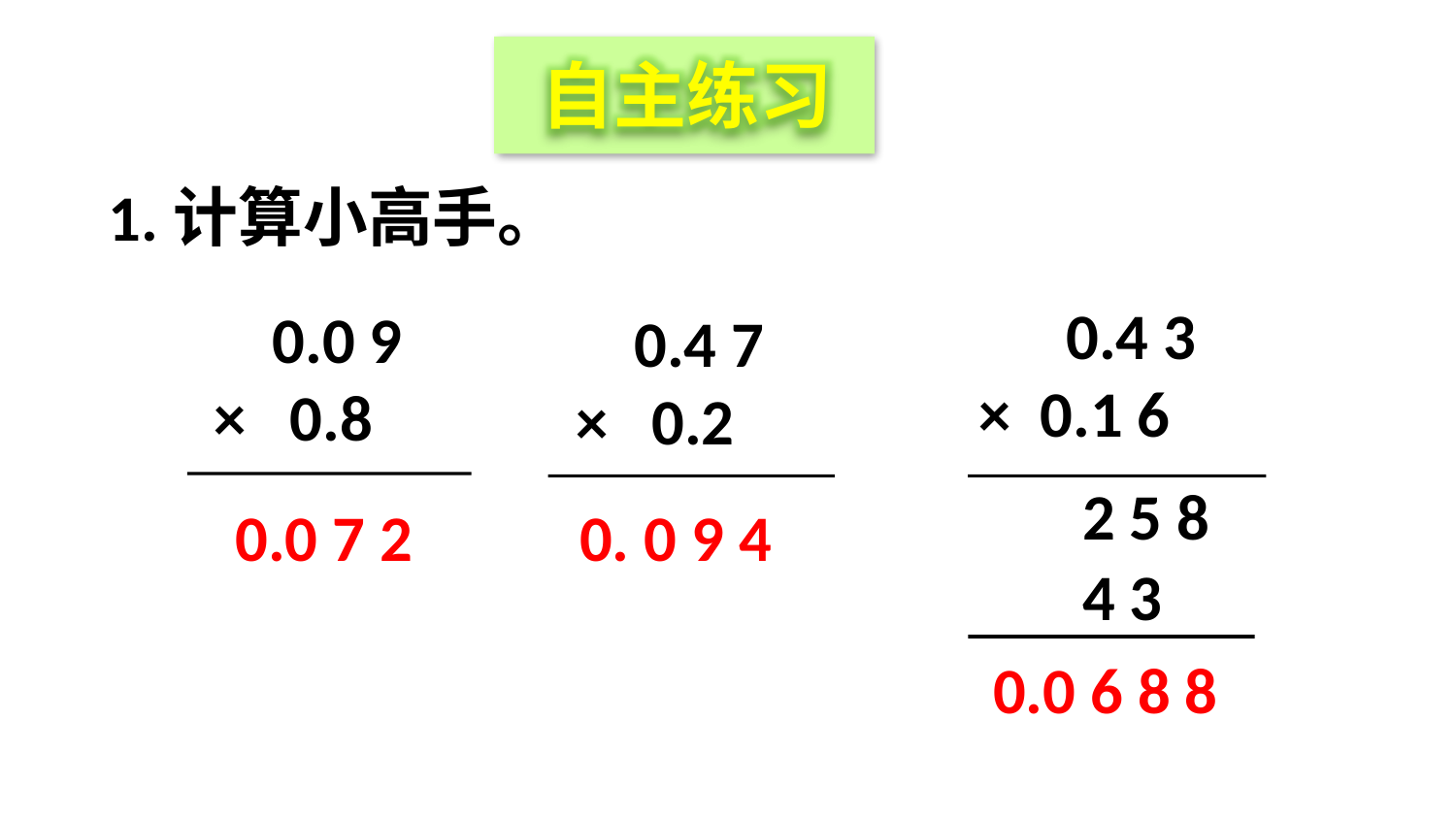

自主练习
1.计算小高手。
          0.4 3
    ×  0.1 6

       0.0 9
   ×   0.8

       0.4 7
   ×   0.2

2 5 8
0.0 7 2
0. 0 9 4
4 3

0.0 6 8 8